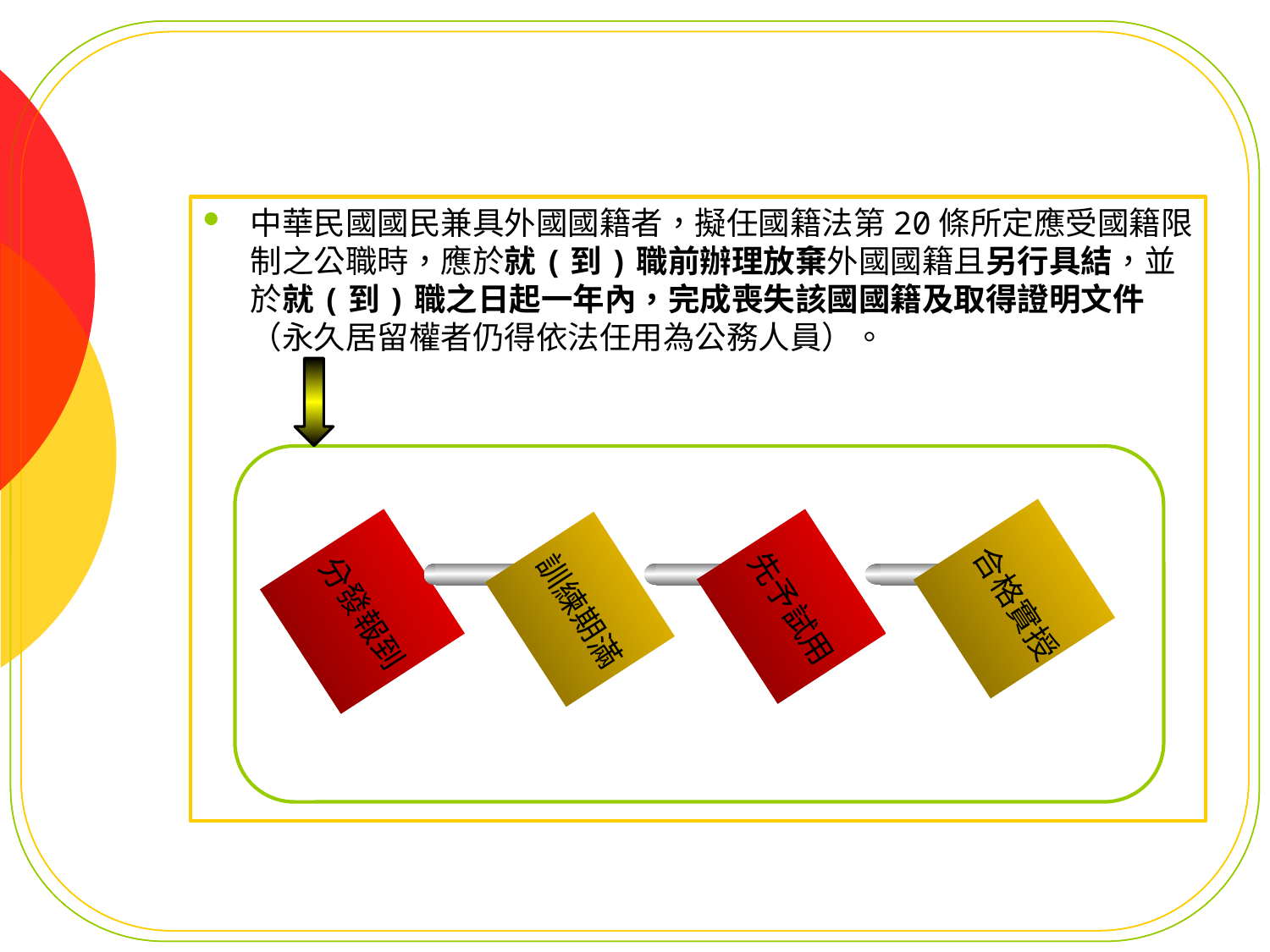

#
中華民國國民兼具外國國籍者，擬任國籍法第20條所定應受國籍限制之公職時，應於就(到)職前辦理放棄外國國籍且另行具結，並於就(到)職之日起一年內，完成喪失該國國籍及取得證明文件（永久居留權者仍得依法任用為公務人員）。

合格實授
分發報到
先予試用
訓練期滿